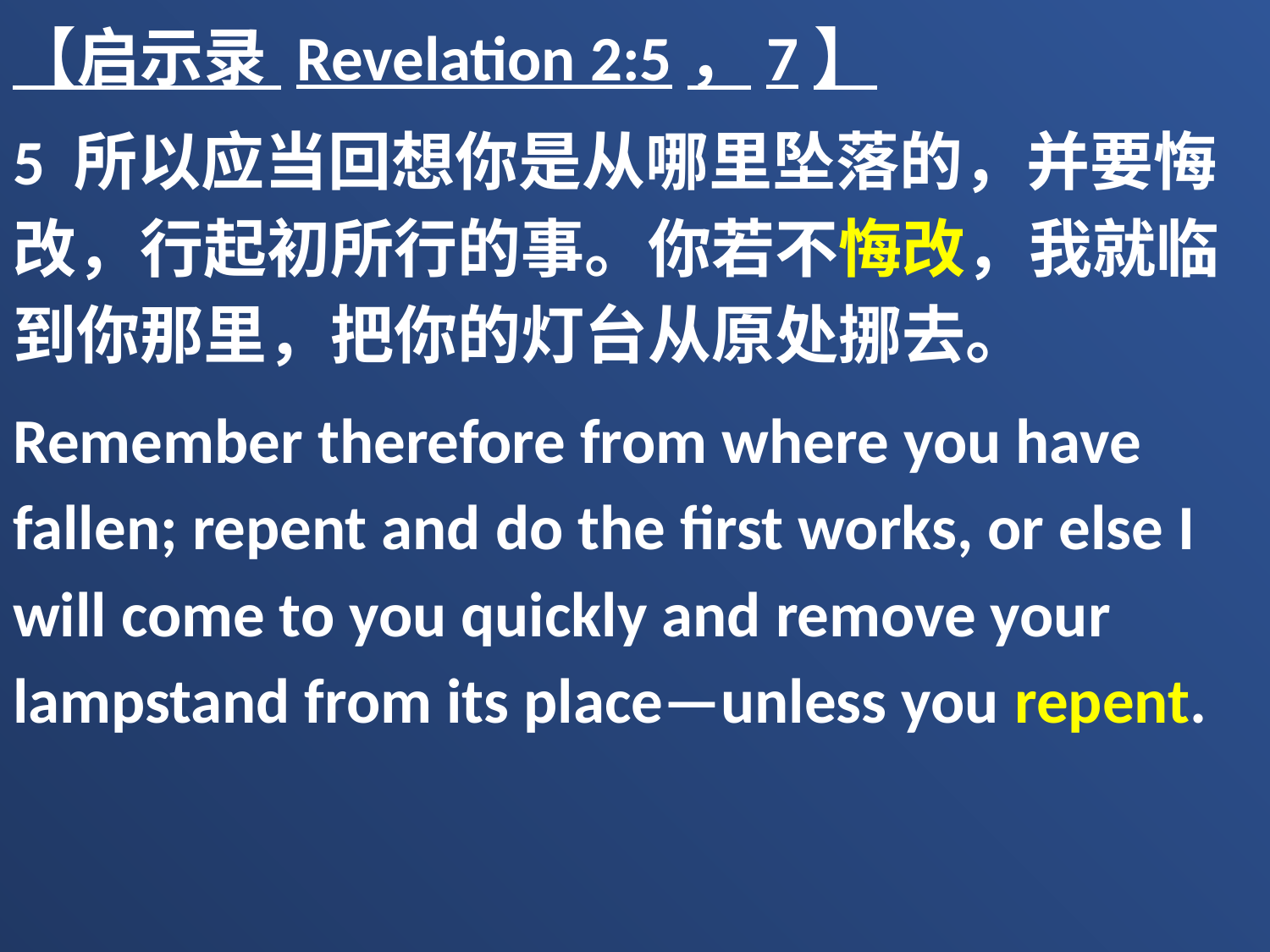

【启示录 Revelation 2:5，7】
5 所以应当回想你是从哪里坠落的，并要悔改，行起初所行的事。你若不悔改，我就临到你那里，把你的灯台从原处挪去。
Remember therefore from where you have fallen; repent and do the first works, or else I will come to you quickly and remove your lampstand from its place—unless you repent.